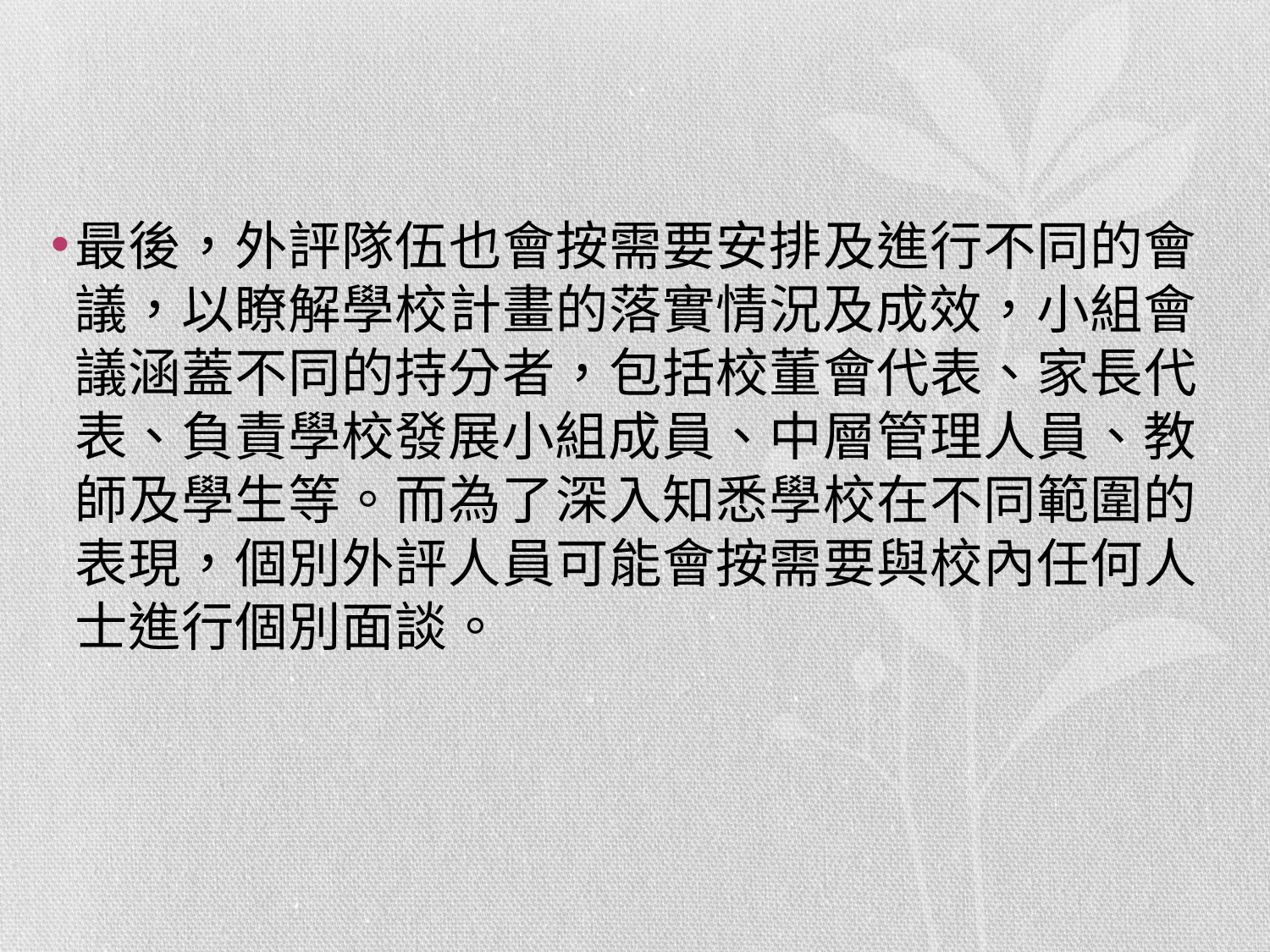

#
最後，外評隊伍也會按需要安排及進行不同的會議，以瞭解學校計畫的落實情況及成效，小組會議涵蓋不同的持分者，包括校董會代表、家長代表、負責學校發展小組成員、中層管理人員、教師及學生等。而為了深入知悉學校在不同範圍的表現，個別外評人員可能會按需要與校內任何人士進行個別面談。